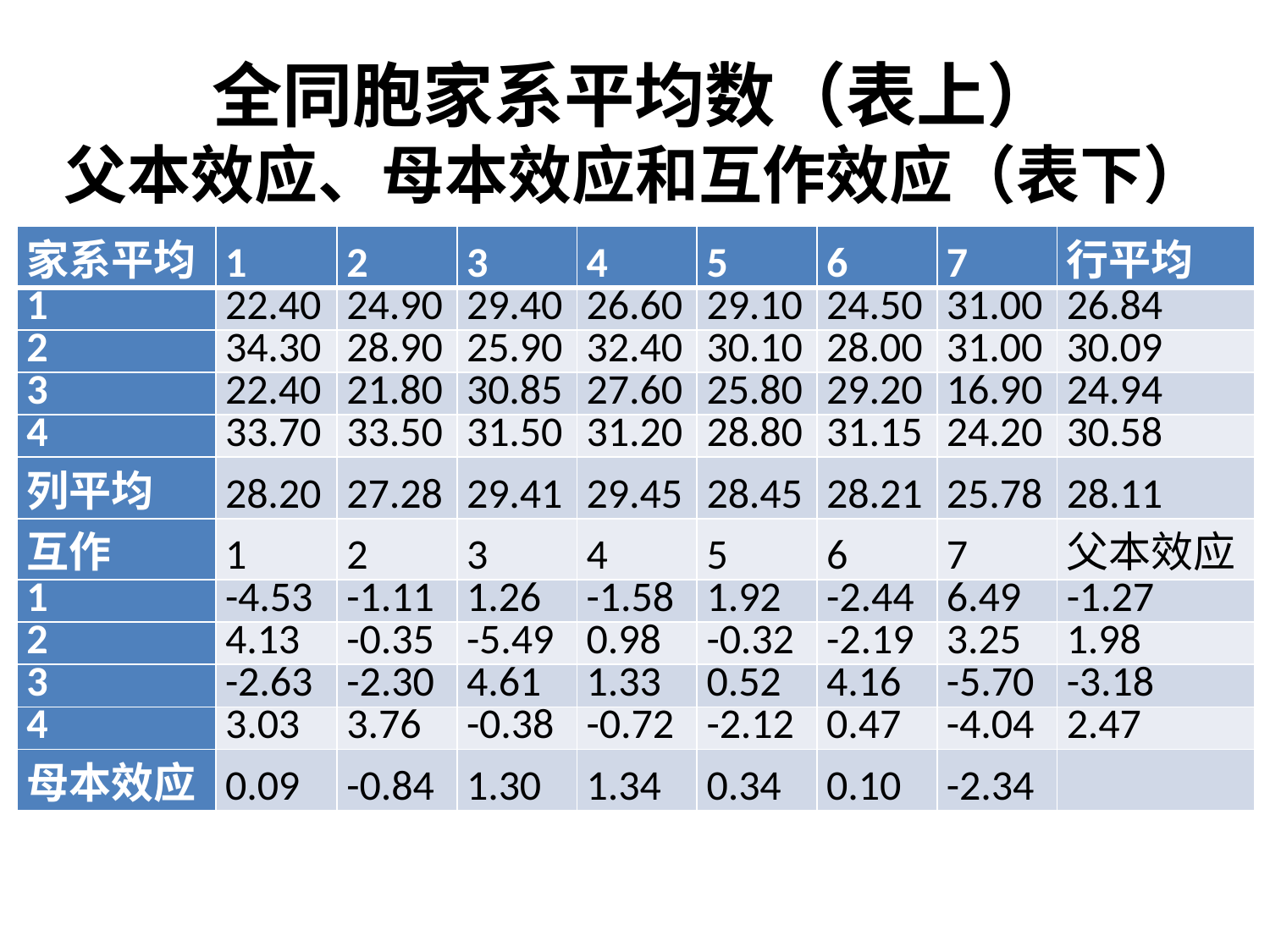

# 全同胞家系平均数（表上） 父本效应、母本效应和互作效应（表下）
| 家系平均 | 1 | 2 | 3 | 4 | 5 | 6 | 7 | 行平均 |
| --- | --- | --- | --- | --- | --- | --- | --- | --- |
| 1 | 22.40 | 24.90 | 29.40 | 26.60 | 29.10 | 24.50 | 31.00 | 26.84 |
| 2 | 34.30 | 28.90 | 25.90 | 32.40 | 30.10 | 28.00 | 31.00 | 30.09 |
| 3 | 22.40 | 21.80 | 30.85 | 27.60 | 25.80 | 29.20 | 16.90 | 24.94 |
| 4 | 33.70 | 33.50 | 31.50 | 31.20 | 28.80 | 31.15 | 24.20 | 30.58 |
| 列平均 | 28.20 | 27.28 | 29.41 | 29.45 | 28.45 | 28.21 | 25.78 | 28.11 |
| 互作 | 1 | 2 | 3 | 4 | 5 | 6 | 7 | 父本效应 |
| 1 | -4.53 | -1.11 | 1.26 | -1.58 | 1.92 | -2.44 | 6.49 | -1.27 |
| 2 | 4.13 | -0.35 | -5.49 | 0.98 | -0.32 | -2.19 | 3.25 | 1.98 |
| 3 | -2.63 | -2.30 | 4.61 | 1.33 | 0.52 | 4.16 | -5.70 | -3.18 |
| 4 | 3.03 | 3.76 | -0.38 | -0.72 | -2.12 | 0.47 | -4.04 | 2.47 |
| 母本效应 | 0.09 | -0.84 | 1.30 | 1.34 | 0.34 | 0.10 | -2.34 |  |